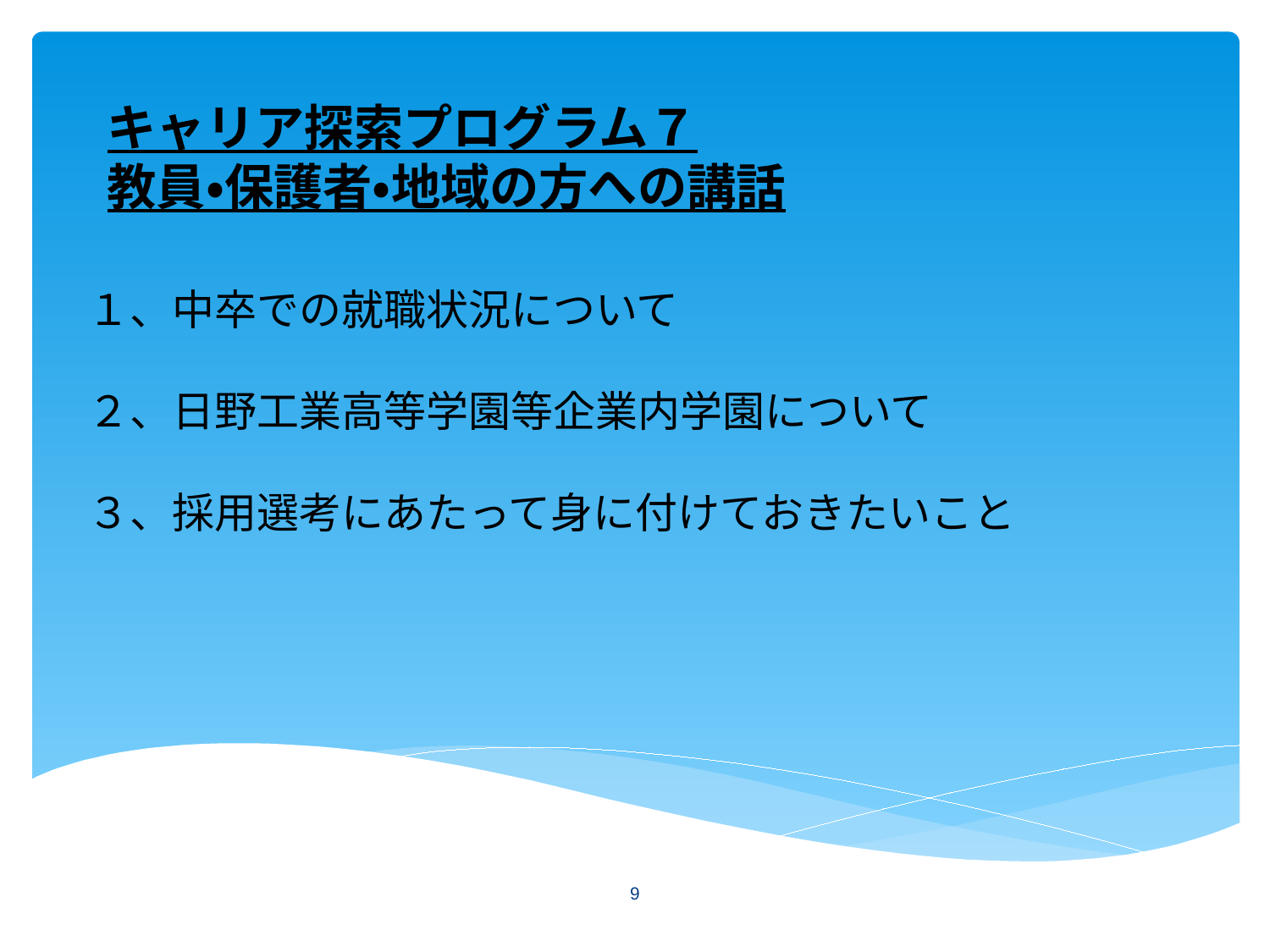

キャリア探索プログラム７
教員・保護者・地域の方への講話
１、中卒での就職状況について

２、日野工業高等学園等企業内学園について

３、採用選考にあたって身に付けておきたいこと

9